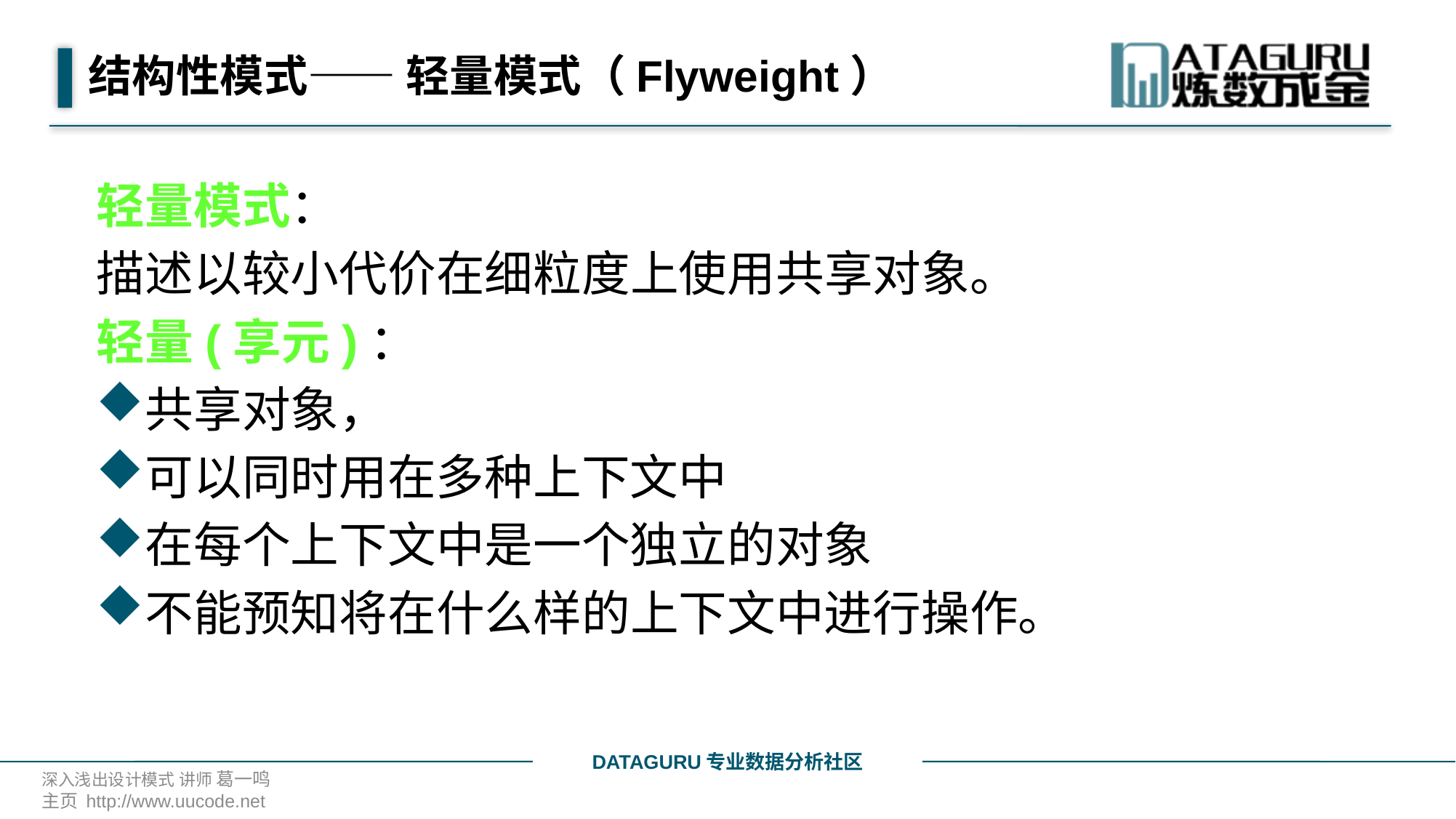

# 结构性模式—— 轻量模式（Flyweight）
轻量模式：
描述以较小代价在细粒度上使用共享对象。
轻量(享元)：
共享对象，
可以同时用在多种上下文中
在每个上下文中是一个独立的对象
不能预知将在什么样的上下文中进行操作。